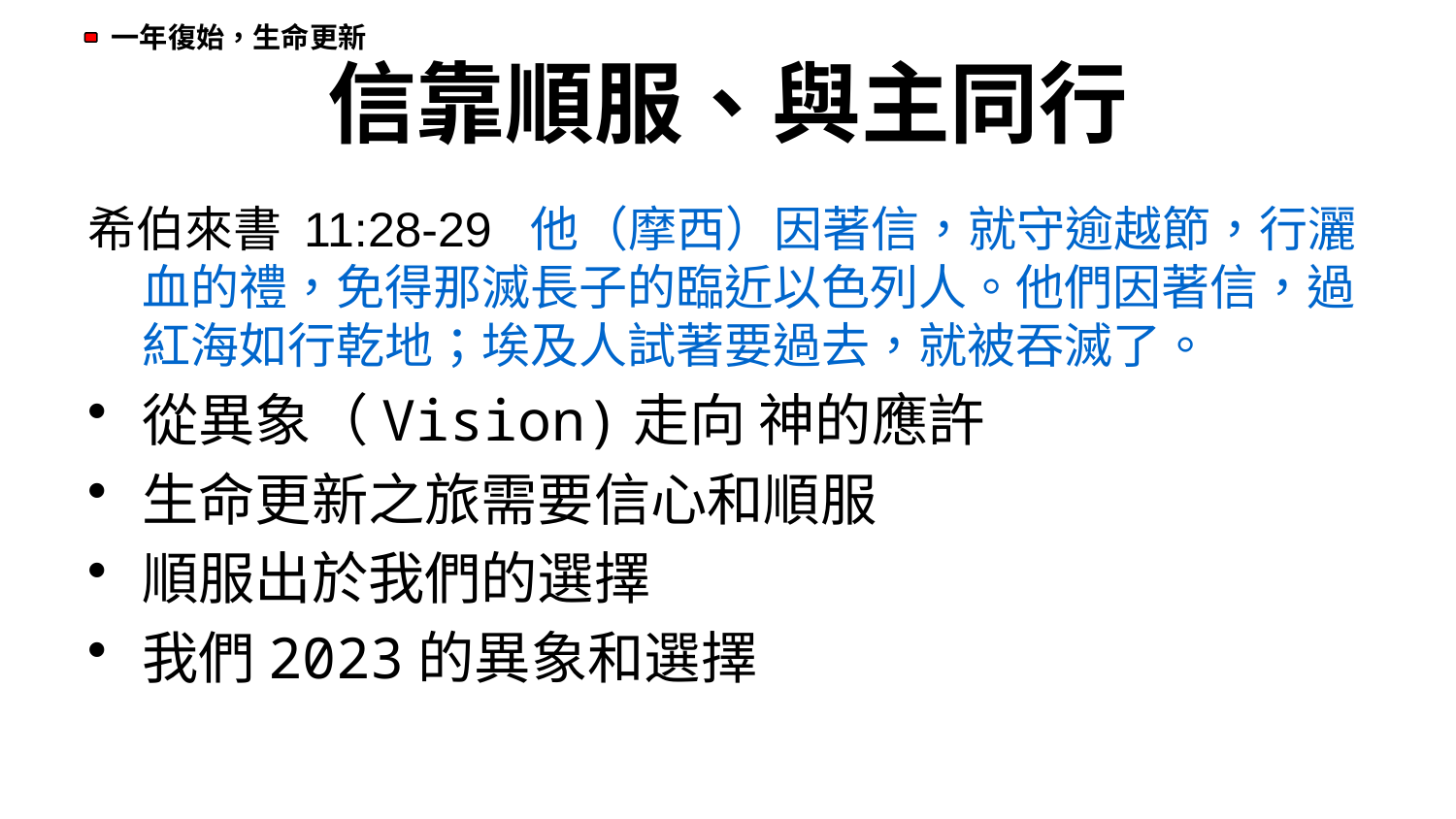

# 信靠順服、與主同行
希伯來書 11:28-29  他（摩西）因著信，就守逾越節，行灑血的禮，免得那滅長子的臨近以色列人。他們因著信，過紅海如行乾地；埃及人試著要過去，就被吞滅了。
從異象（Vision)走向 神的應許
生命更新之旅需要信心和順服
順服出於我們的選擇
我們2023的異象和選擇